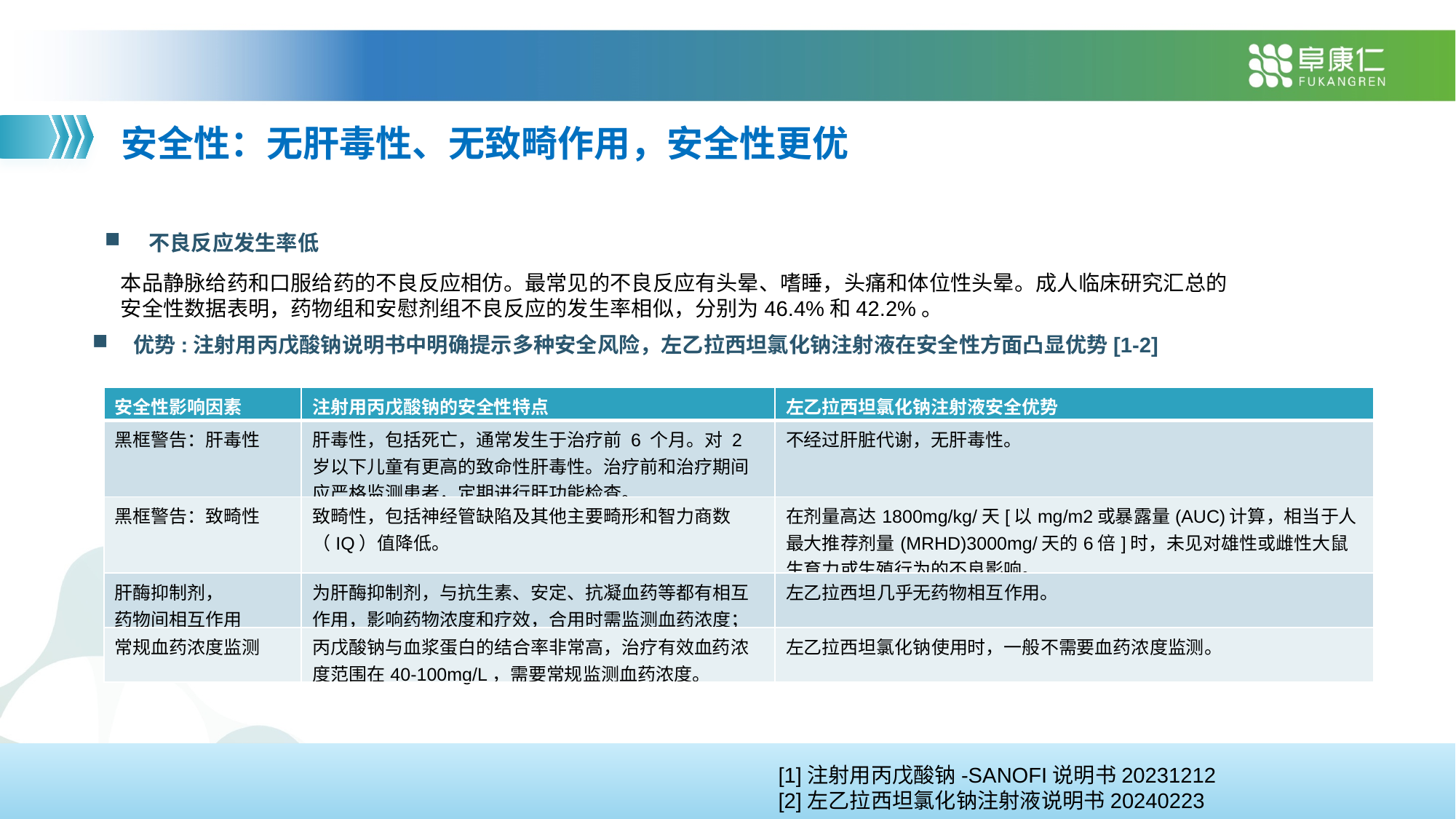

安全性：无肝毒性、无致畸作用，安全性更优
 不良反应发生率低
本品静脉给药和口服给药的不良反应相仿。最常见的不良反应有头晕、嗜睡，头痛和体位性头晕。成人临床研究汇总的
安全性数据表明，药物组和安慰剂组不良反应的发生率相似，分别为46.4%和42.2%。
优势:注射用丙戊酸钠说明书中明确提示多种安全风险，左乙拉西坦氯化钠注射液在安全性方面凸显优势[1-2]
| 安全性影响因素 | 注射用丙戊酸钠的安全性特点 | 左乙拉西坦氯化钠注射液安全优势 |
| --- | --- | --- |
| 黑框警告：肝毒性 | 肝毒性，包括死亡，通常发生于治疗前 6 个月。对 2 岁以下儿童有更高的致命性肝毒性。治疗前和治疗期间应严格监测患者，定期进行肝功能检查。 | 不经过肝脏代谢，无肝毒性。 |
| 黑框警告：致畸性 | 致畸性，包括神经管缺陷及其他主要畸形和智力商数（IQ）值降低。 | 在剂量高达1800mg/kg/天[以mg/m2或暴露量(AUC)计算，相当于人最大推荐剂量(MRHD)3000mg/天的6倍]时，未见对雄性或雌性大鼠生育力或生殖行为的不良影响。 |
| 肝酶抑制剂， 药物间相互作用 | 为肝酶抑制剂，与抗生素、安定、抗凝血药等都有相互作用，影响药物浓度和疗效，合用时需监测血药浓度； | 左乙拉西坦几乎无药物相互作用。 |
| 常规血药浓度监测 | 丙戊酸钠与血浆蛋白的结合率非常高，治疗有效血药浓度范围在40-100mg/L，需要常规监测血药浓度。 | 左乙拉西坦氯化钠使用时，一般不需要血药浓度监测。 |

[1]注射用丙戊酸钠-SANOFI说明书20231212
[2]左乙拉西坦氯化钠注射液说明书20240223